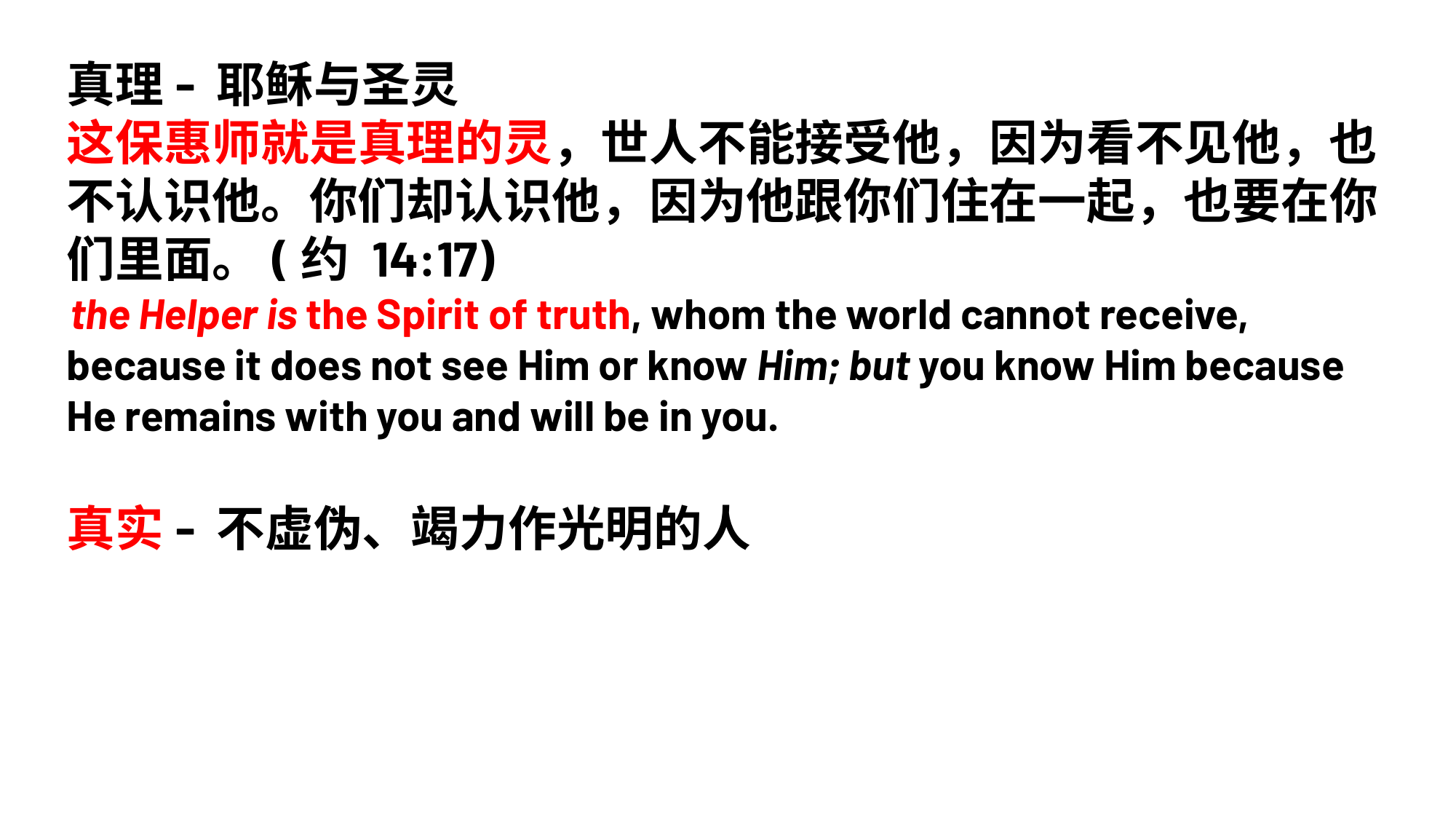

真理- 耶稣与圣灵
这保惠师就是真理的灵，世人不能接受他，因为看不见他，也不认识他。你们却认识他，因为他跟你们住在一起，也要在你们里面。(约 14:17)
 the Helper is the Spirit of truth, whom the world cannot receive, because it does not see Him or know Him; but you know Him because He remains with you and will be in you.

真实- 不虚伪、竭力作光明的人